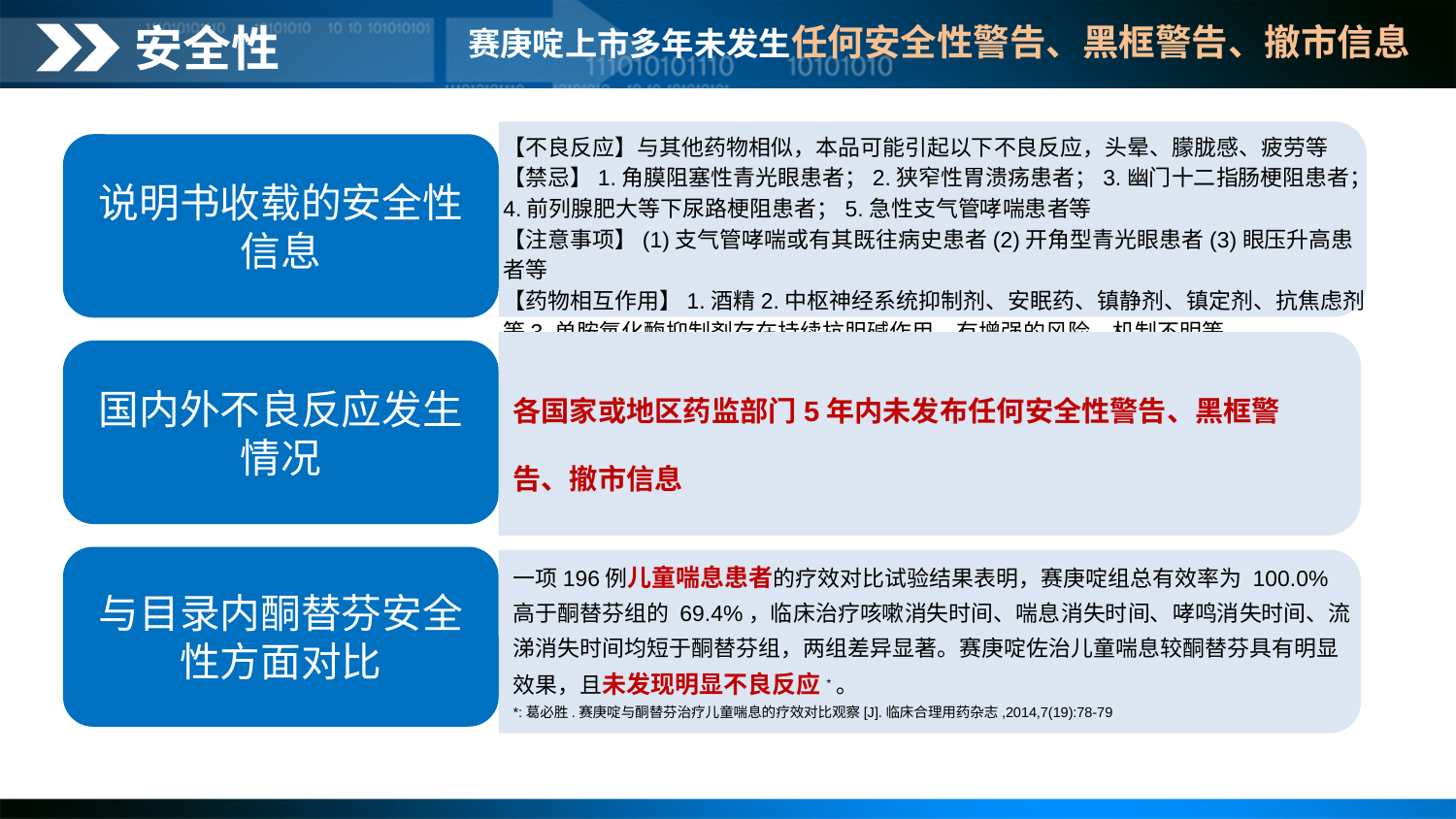

安全性
       赛庚啶上市多年未发生任何安全性警告、黑框警告、撤市信息

【不良反应】与其他药物相似，本品可能引起以下不良反应，头晕、朦胧感、疲劳等
【禁忌】1.角膜阻塞性青光眼患者；2.狭窄性胃溃疡患者；3.幽门十二指肠梗阻患者；4.前列腺肥大等下尿路梗阻患者；5.急性支气管哮喘患者等
【注意事项】(1)支气管哮喘或有其既往病史患者(2)开角型青光眼患者(3)眼压升高患者等
【药物相互作用】1.酒精2.中枢神经系统抑制剂、安眠药、镇静剂、镇定剂、抗焦虑剂等3.单胺氧化酶抑制剂存在持续抗胆碱作用，有增强的风险。机制不明等。
说明书收载的安全性信息

各国家或地区药监部门5年内未发布任何安全性警告、黑框警告、撤市信息
国内外不良反应发生情况

一项196例儿童喘息患者的疗效对比试验结果表明，赛庚啶组总有效率为 100.0% 高于酮替芬组的 69.4%，临床治疗咳嗽消失时间、喘息消失时间、哮鸣消失时间、流涕消失时间均短于酮替芬组，两组差异显著。赛庚啶佐治儿童喘息较酮替芬具有明显效果，且未发现明显不良反应*。
*:葛必胜.赛庚啶与酮替芬治疗儿童喘息的疗效对比观察[J].临床合理用药杂志,2014,7(19):78-79
与目录内酮替芬安全性方面对比